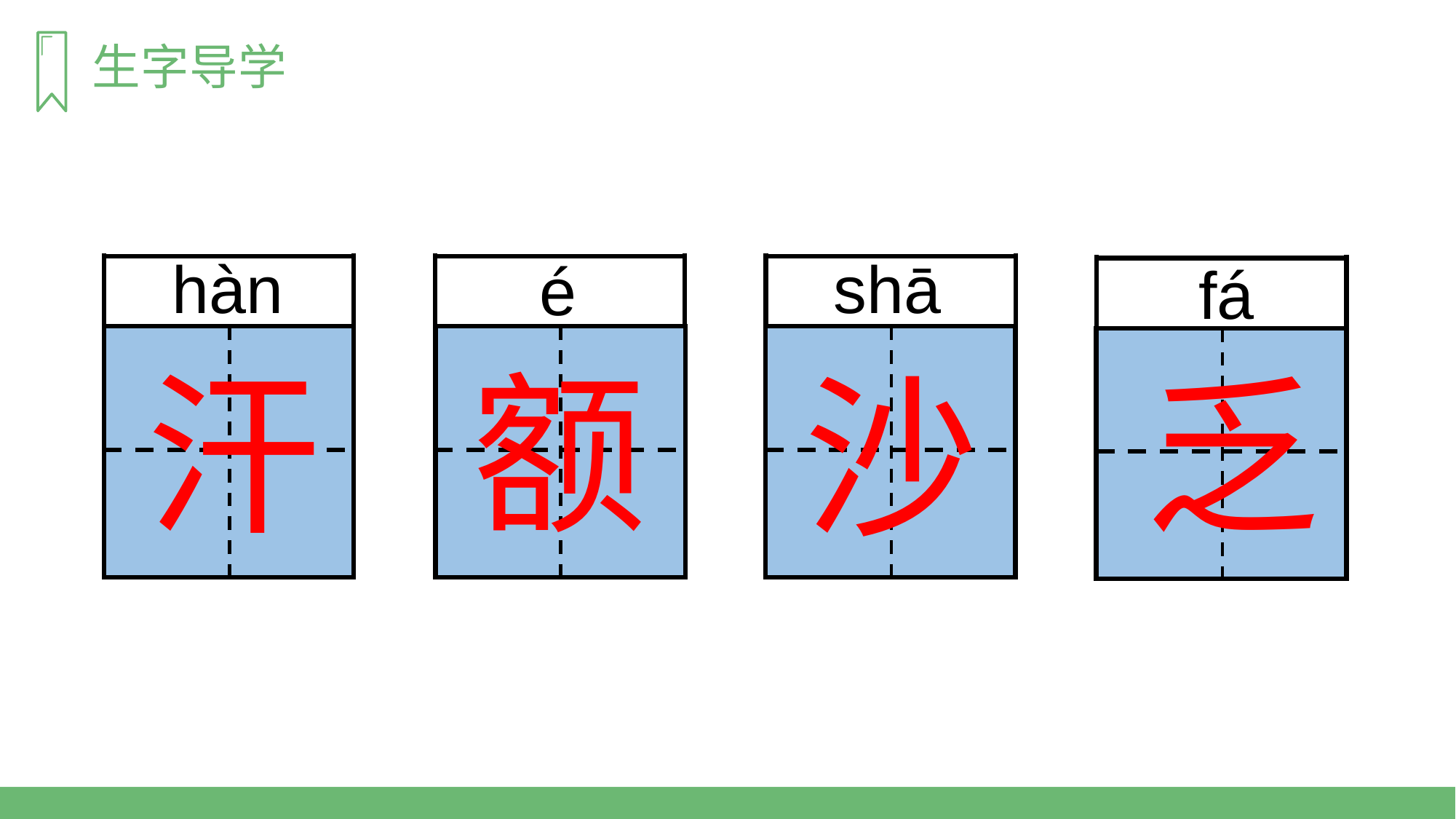

生字导学

shā

沙
hàn

汗
é

额
fá

乏